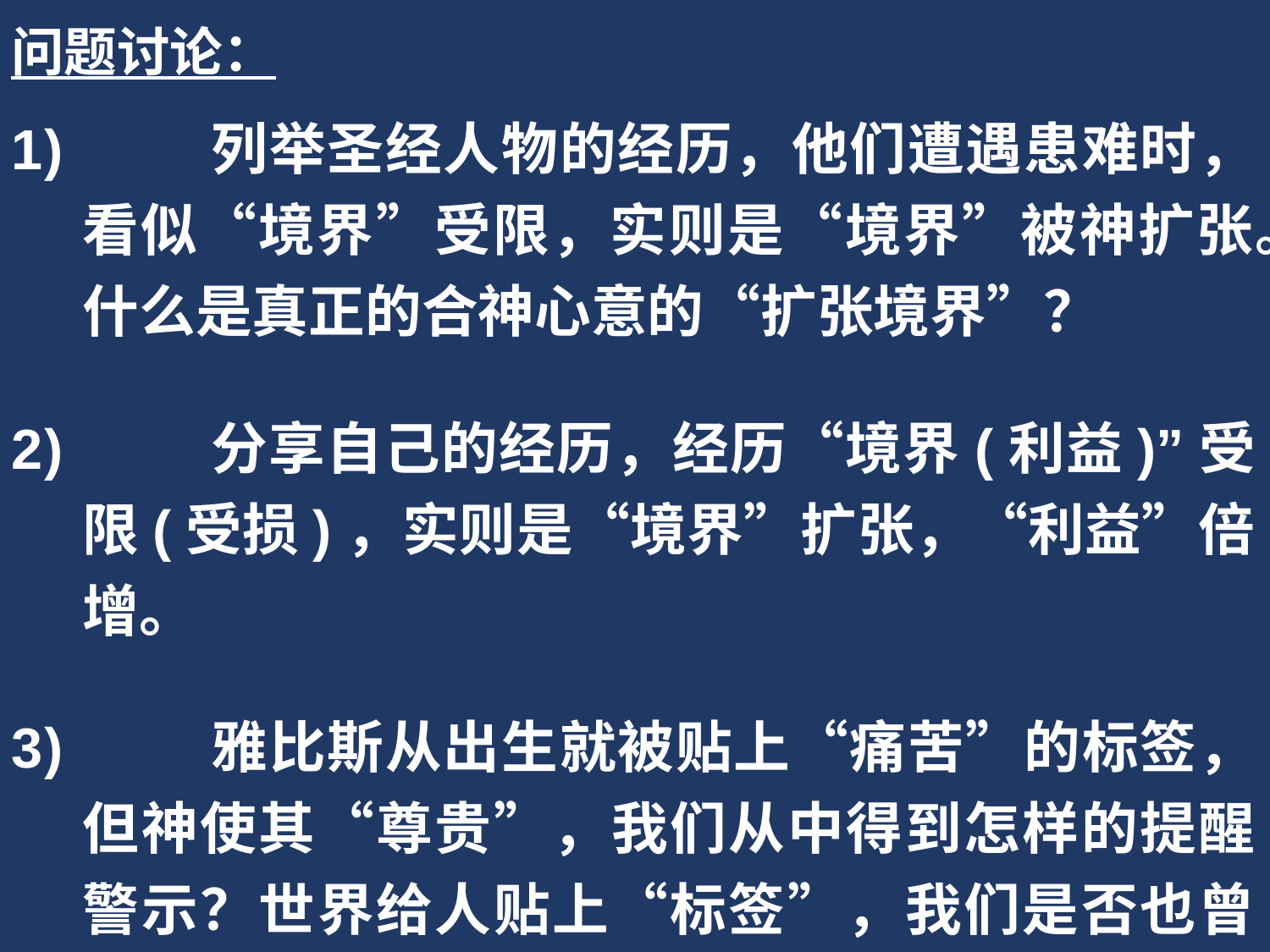

问题讨论：
	列举圣经人物的经历，他们遭遇患难时，看似“境界”受限，实则是“境界”被神扩张。什么是真正的合神心意的“扩张境界”？

	分享自己的经历，经历“境界(利益)”受限(受损)，实则是“境界”扩张，“利益”倍增。

	雅比斯从出生就被贴上“痛苦”的标签，但神使其“尊贵”，我们从中得到怎样的提醒警示？世界给人贴上“标签”，我们是否也曾给别人贴过“标签”，后来发现是自己的错谬？